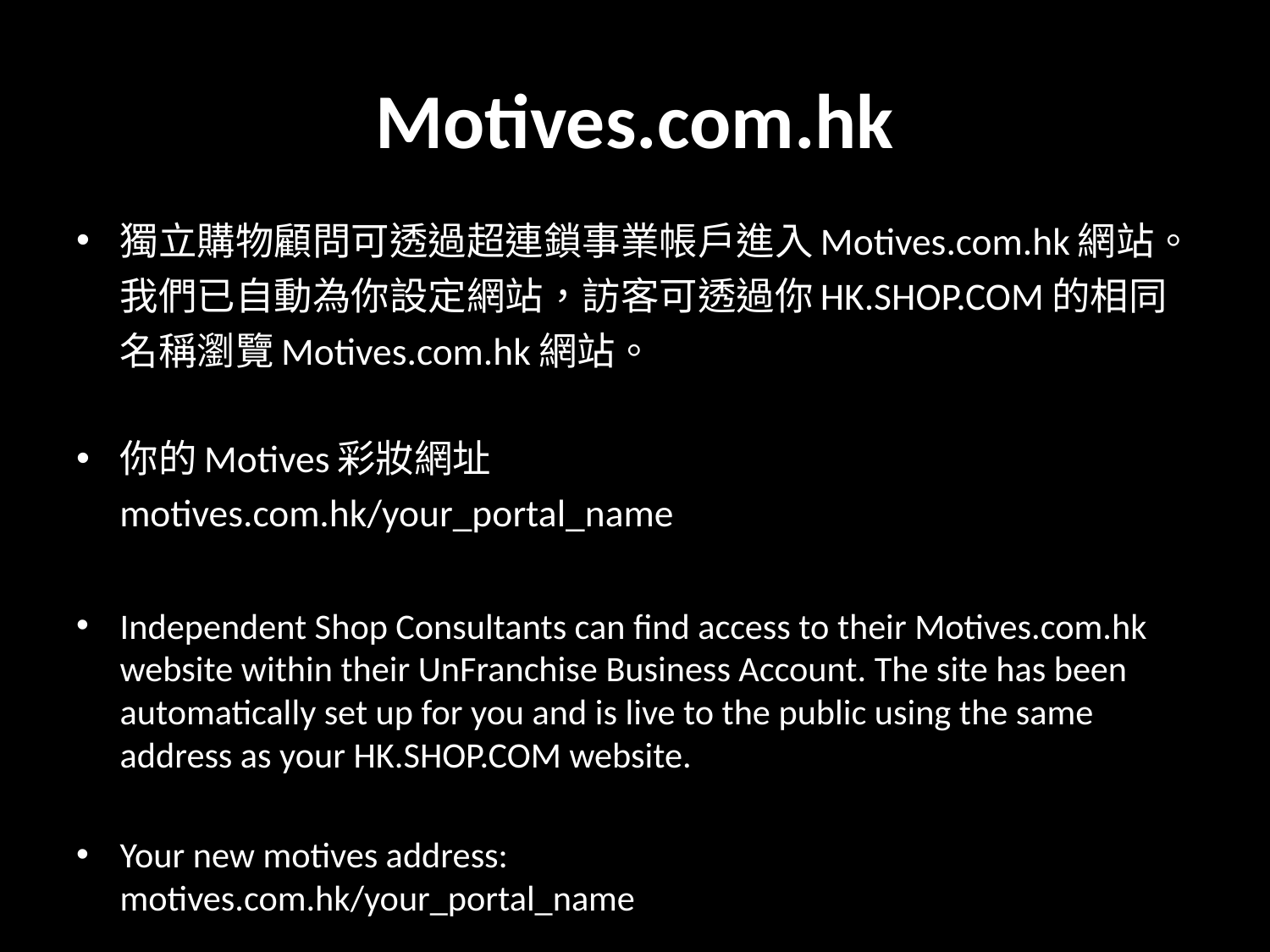

# Motives.com.hk
獨立購物顧問可透過超連鎖事業帳戶進入Motives.com.hk網站。我們已自動為你設定網站，訪客可透過你HK.SHOP.COM的相同名稱瀏覽Motives.com.hk網站。

你的Motives彩妝網址
     motives.com.hk/your_portal_name

Independent Shop Consultants can find access to their Motives.com.hk website within their UnFranchise Business Account. The site has been automatically set up for you and is live to the public using the same address as your HK.SHOP.COM website.

Your new motives address:
motives.com.hk/your_portal_name